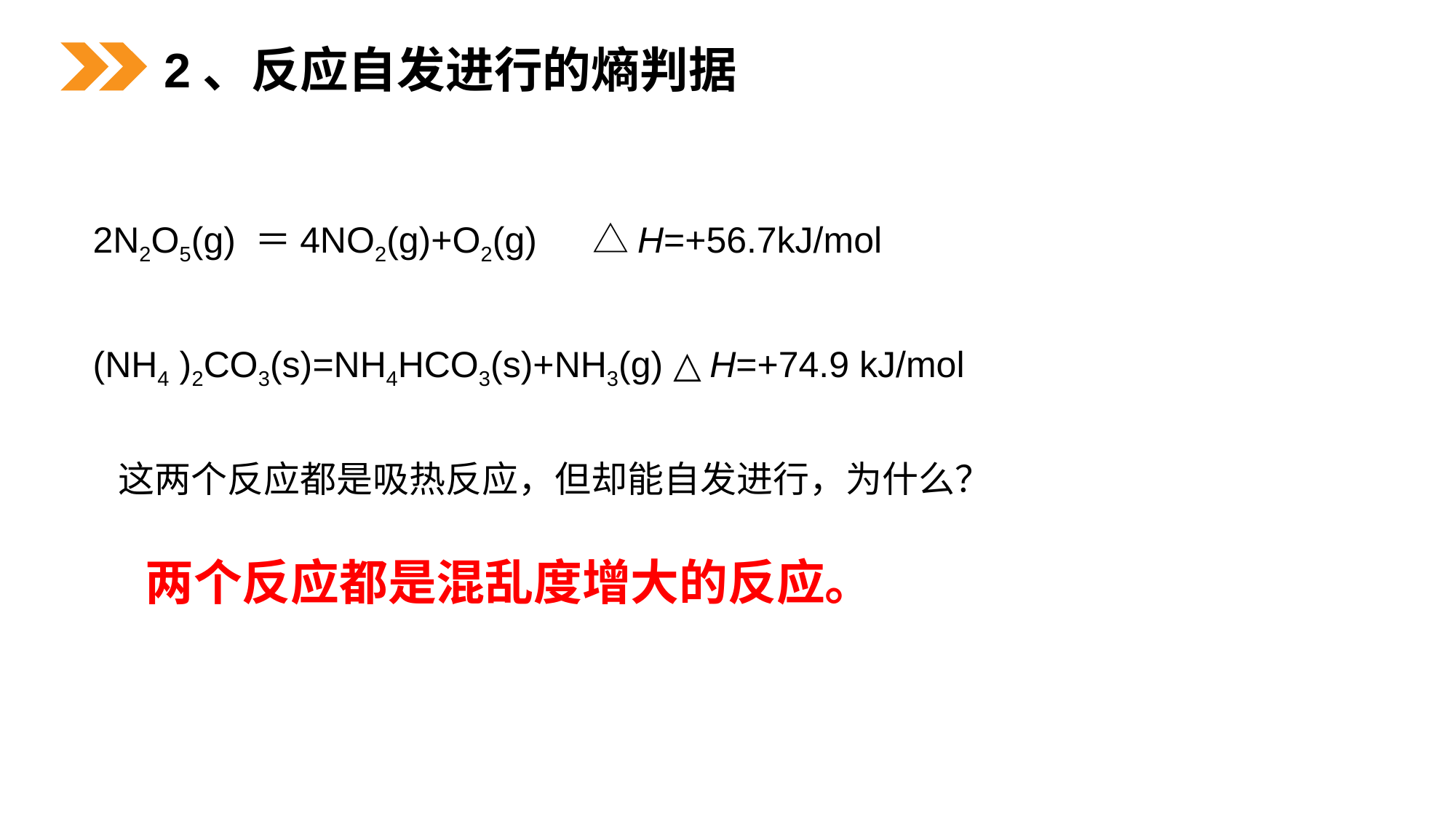

2、反应自发进行的熵判据

2N2O5(g) ＝4NO2(g)+O2(g) 　△H=+56.7kJ/mol
(NH4 )2CO3(s)=NH4HCO3(s)+NH3(g) △H=+74.9 kJ/mol
  这两个反应都是吸热反应，但却能自发进行，为什么？
两个反应都是混乱度增大的反应。